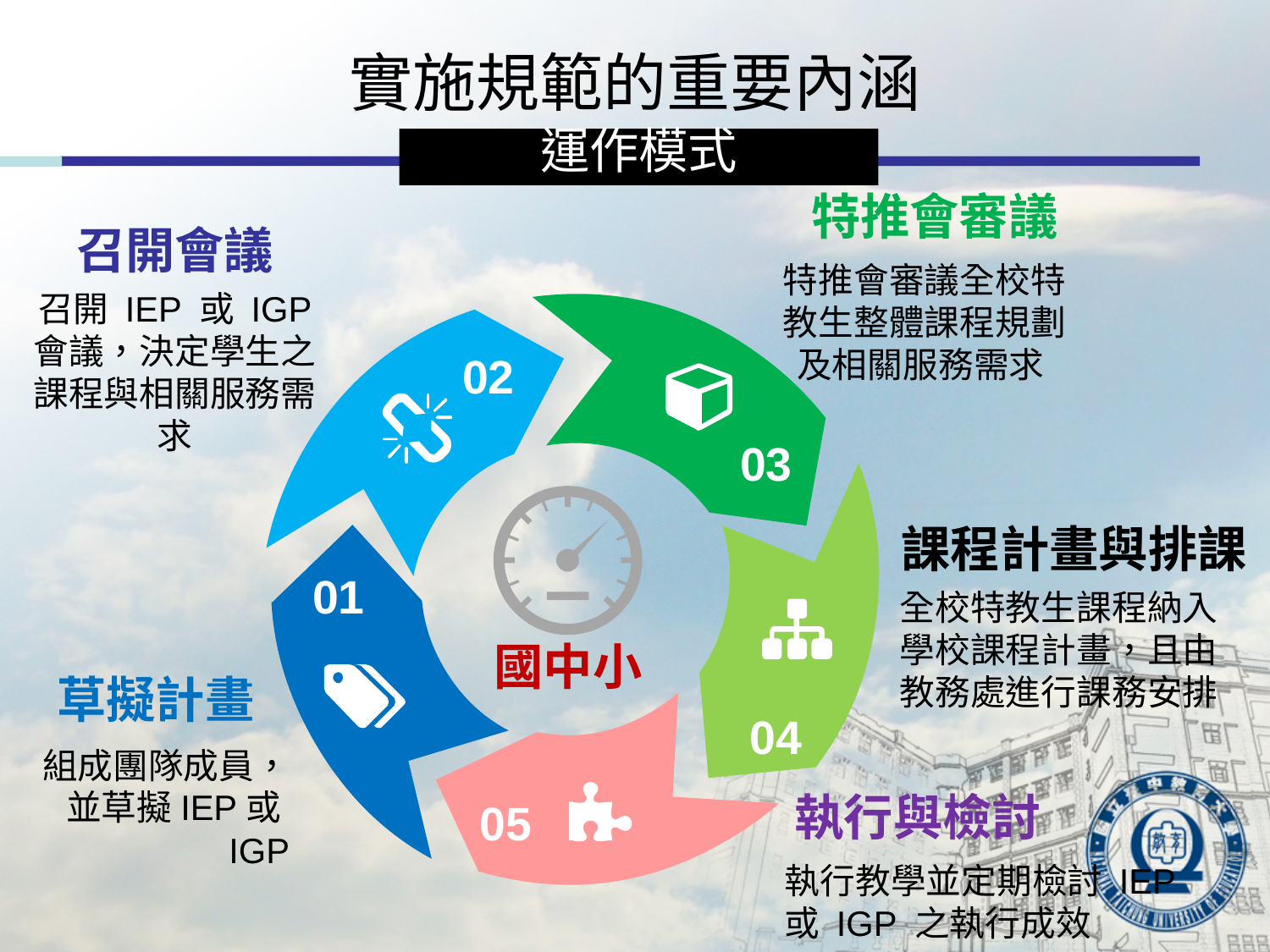

實施規範的重要內涵
運作模式

特推會審議
特推會審議全校特教生整體課程規劃及相關服務需求
召開會議
召開 IEP 或 IGP 會議，決定學生之課程與相關服務需求
Please replace the written content

02

03

課程計畫與排課
全校特教生課程納入學校課程計畫，且由教務處進行課務安排

01

國中小

草擬計畫
組成團隊成員，並草擬IEP或IGP

04

執行與檢討
執行教學並定期檢討 IEP 或 IGP 之執行成效
05